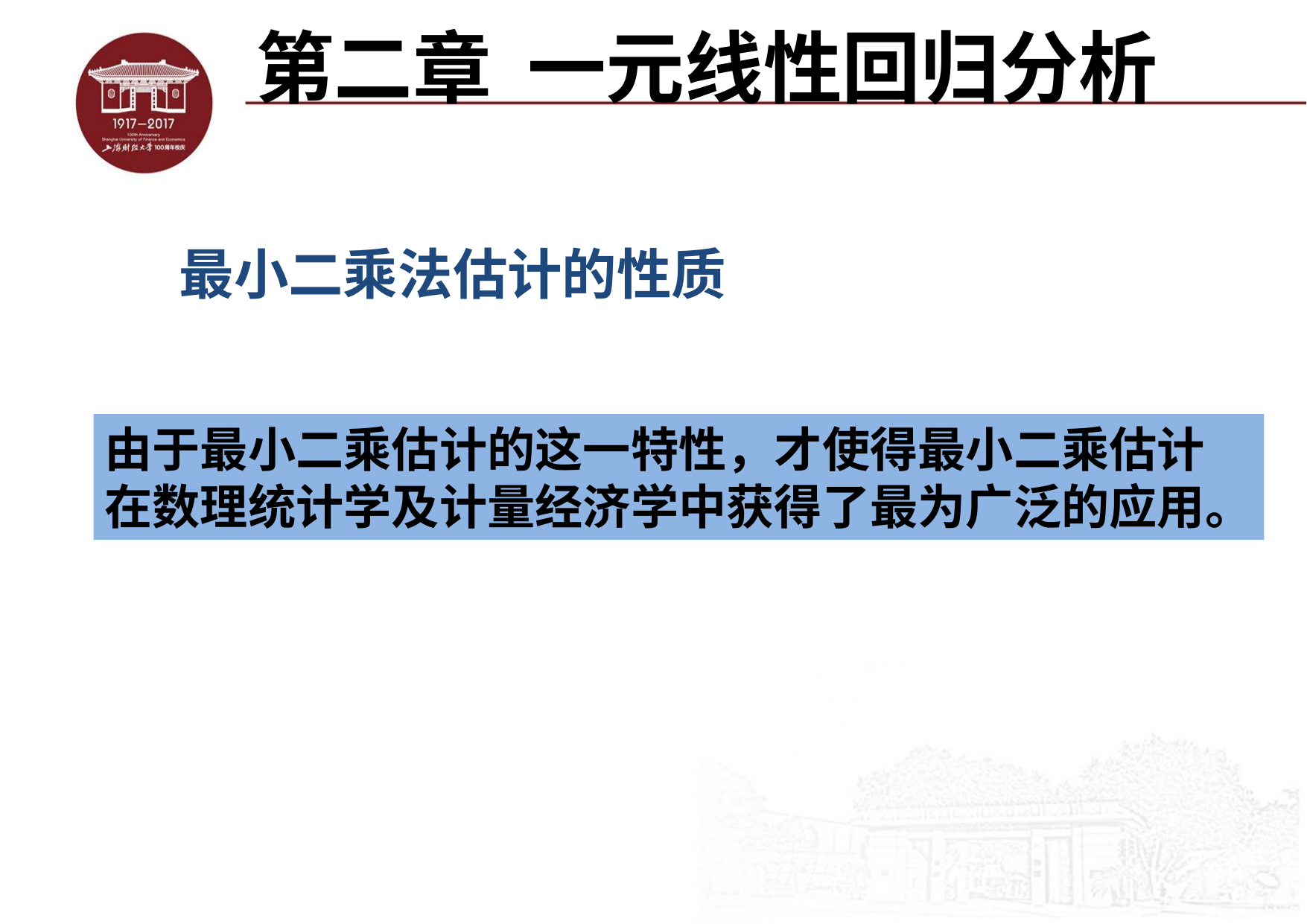

# 第二章  一元线性回归分析
最小二乘法估计的性质
由于最小二乘估计的这一特性，才使得最小二乘估计
在数理统计学及计量经济学中获得了最为广泛的应用。